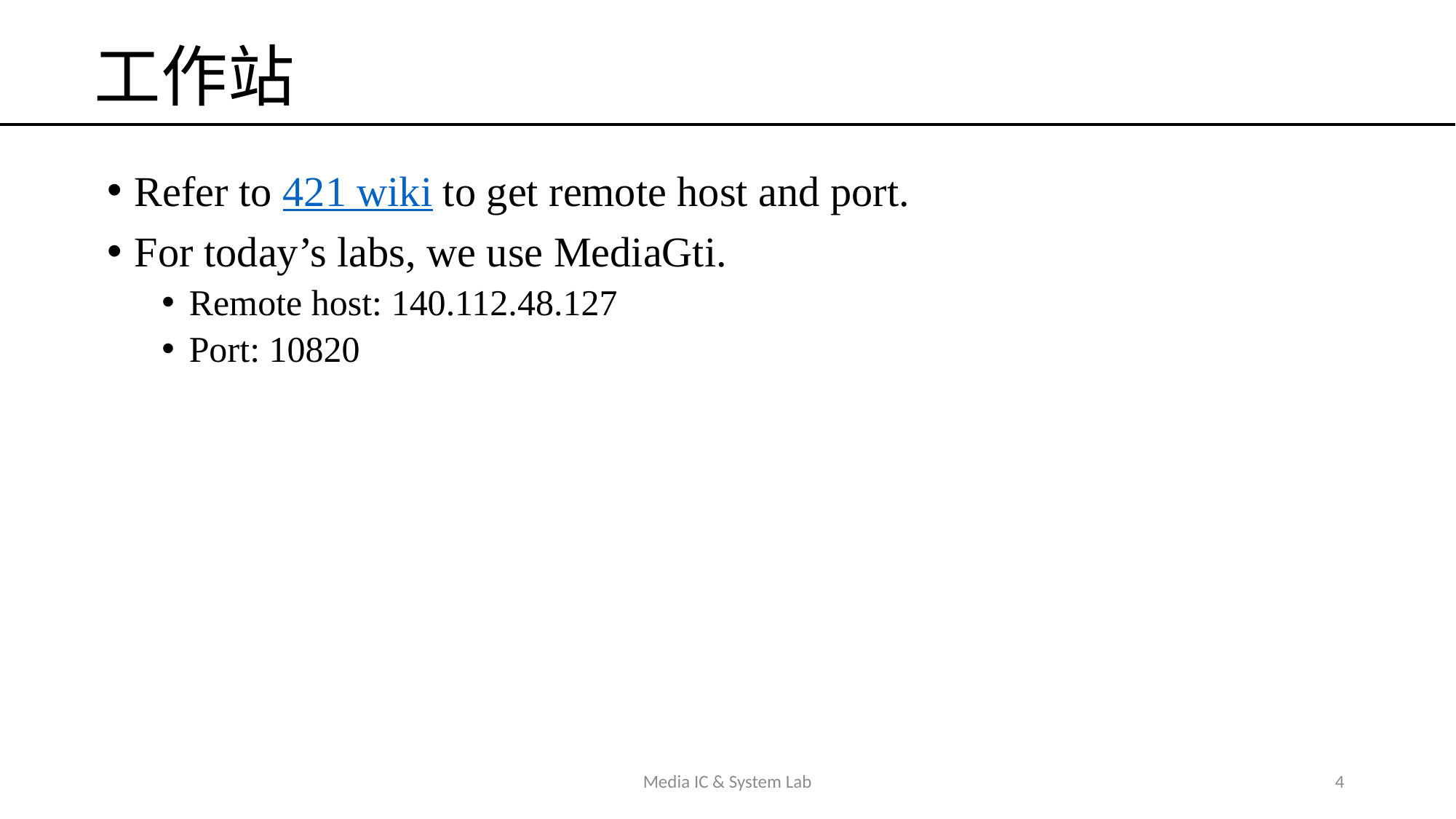

# 工作站
Refer to 421 wiki to get remote host and port.
For today’s labs, we use MediaGti.
Remote host: 140.112.48.127
Port: 10820

Media IC & System Lab
4